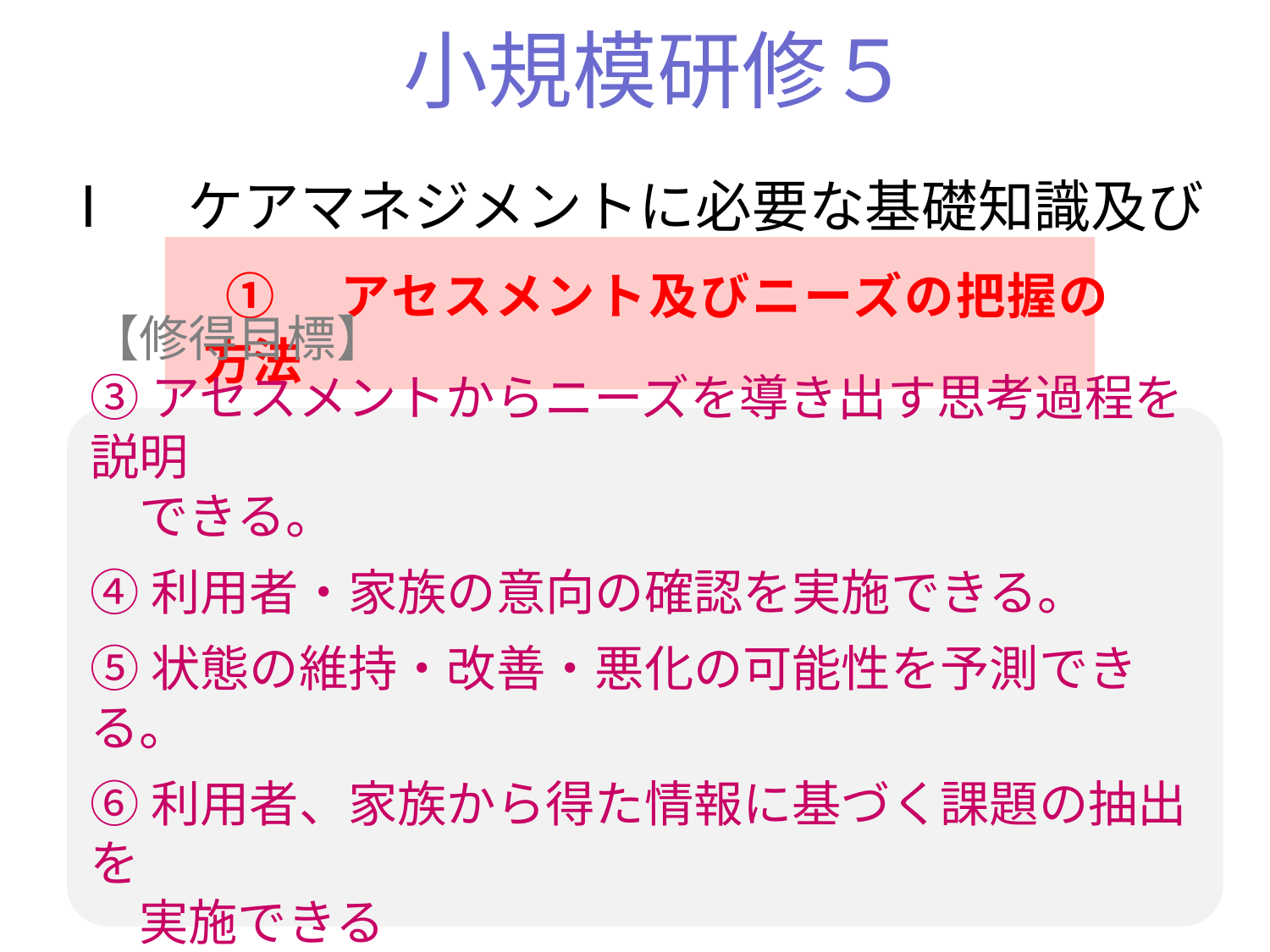

# 小規模研修５
Ⅰ　ケアマネジメントに必要な基礎知識及び技術

 ①　アセスメント及びニーズの把握の方法
【修得目標】
③アセスメントからニーズを導き出す思考過程を説明
　できる。

④利用者・家族の意向の確認を実施できる。

⑤状態の維持・改善・悪化の可能性を予測できる。

⑥利用者、家族から得た情報に基づく課題の抽出を
　実施できる

⑦利用者、家族の持っている力を把握できる